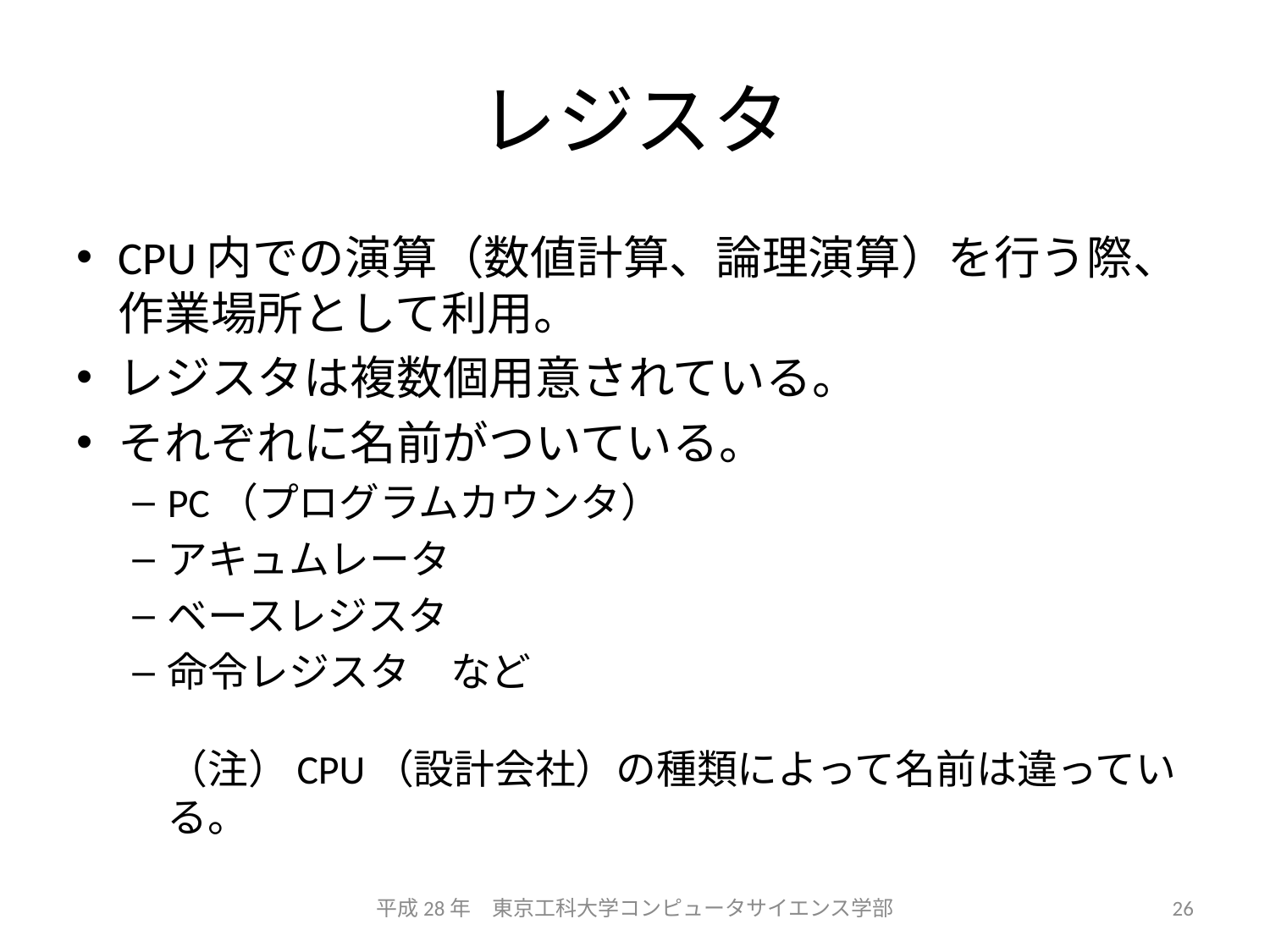

# レジスタ
CPU内での演算（数値計算、論理演算）を行う際、作業場所として利用。
レジスタは複数個用意されている。
それぞれに名前がついている。
PC（プログラムカウンタ）
アキュムレータ
ベースレジスタ
命令レジスタ　など
（注）CPU（設計会社）の種類によって名前は違っている。

平成28年　東京工科大学コンピュータサイエンス学部
26